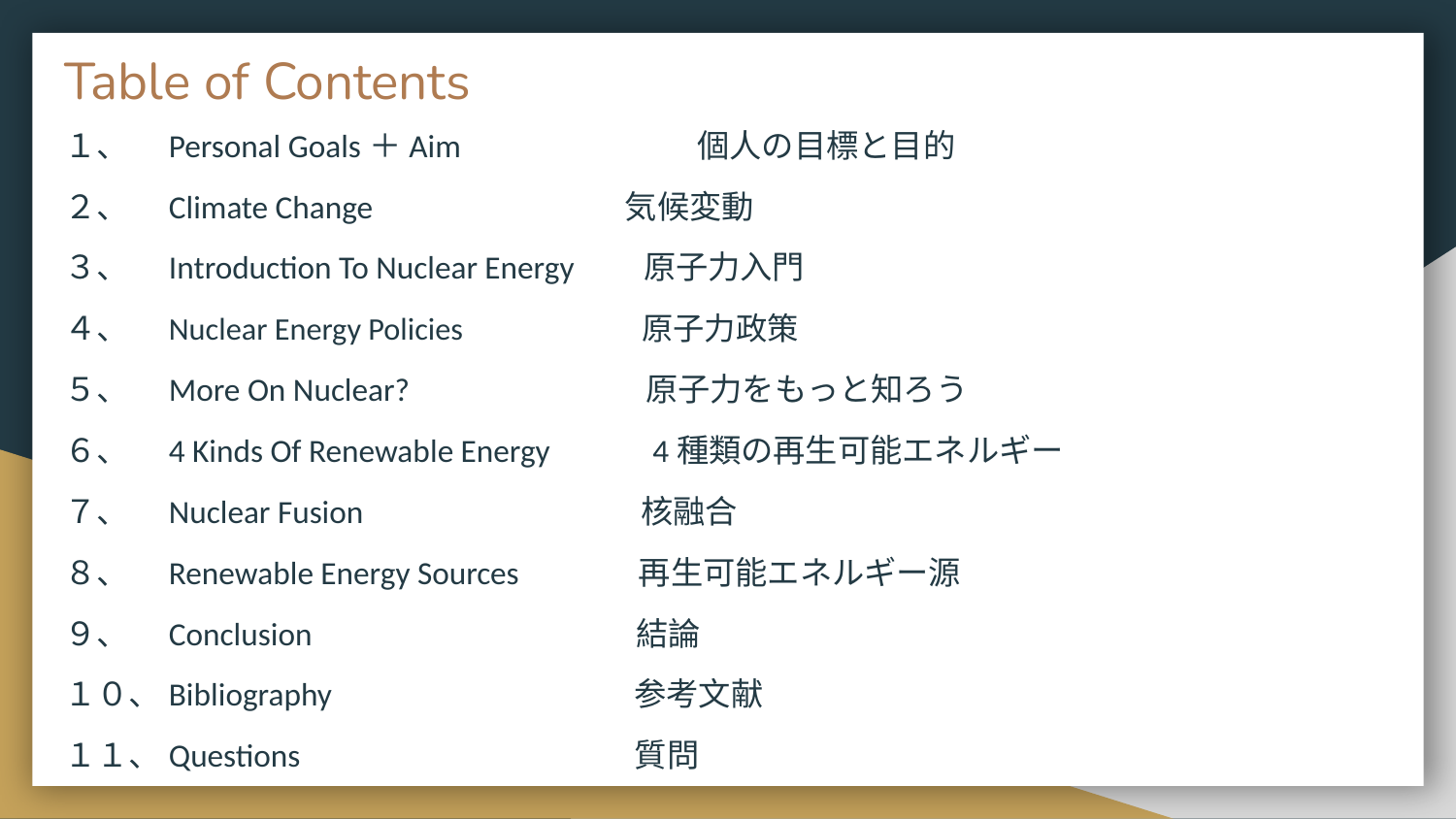

# Table of Contents
１、　Personal Goals＋Aim　　　	       個人の目標と目的
２、　Climate Change　　　	           　  気候変動
３、　Introduction To Nuclear Energy　    原子力入門
４、　Nuclear Energy Policies　　　           原子力政策
５、　More On Nuclear?　　　                  原子力をもっと知ろう
６、　4 Kinds Of Renewable Energy　　   4種類の再生可能エネルギー
７、　Nuclear Fusion　　　  　　　　    核融合
８、　Renewable Energy Sources　　　  再生可能エネルギー源
９、　Conclusion　　　  　　　　　      結論
１０、Bibliography　　　  　　　　　   参考文献
１１、Questions　　　　　　　　　     質問